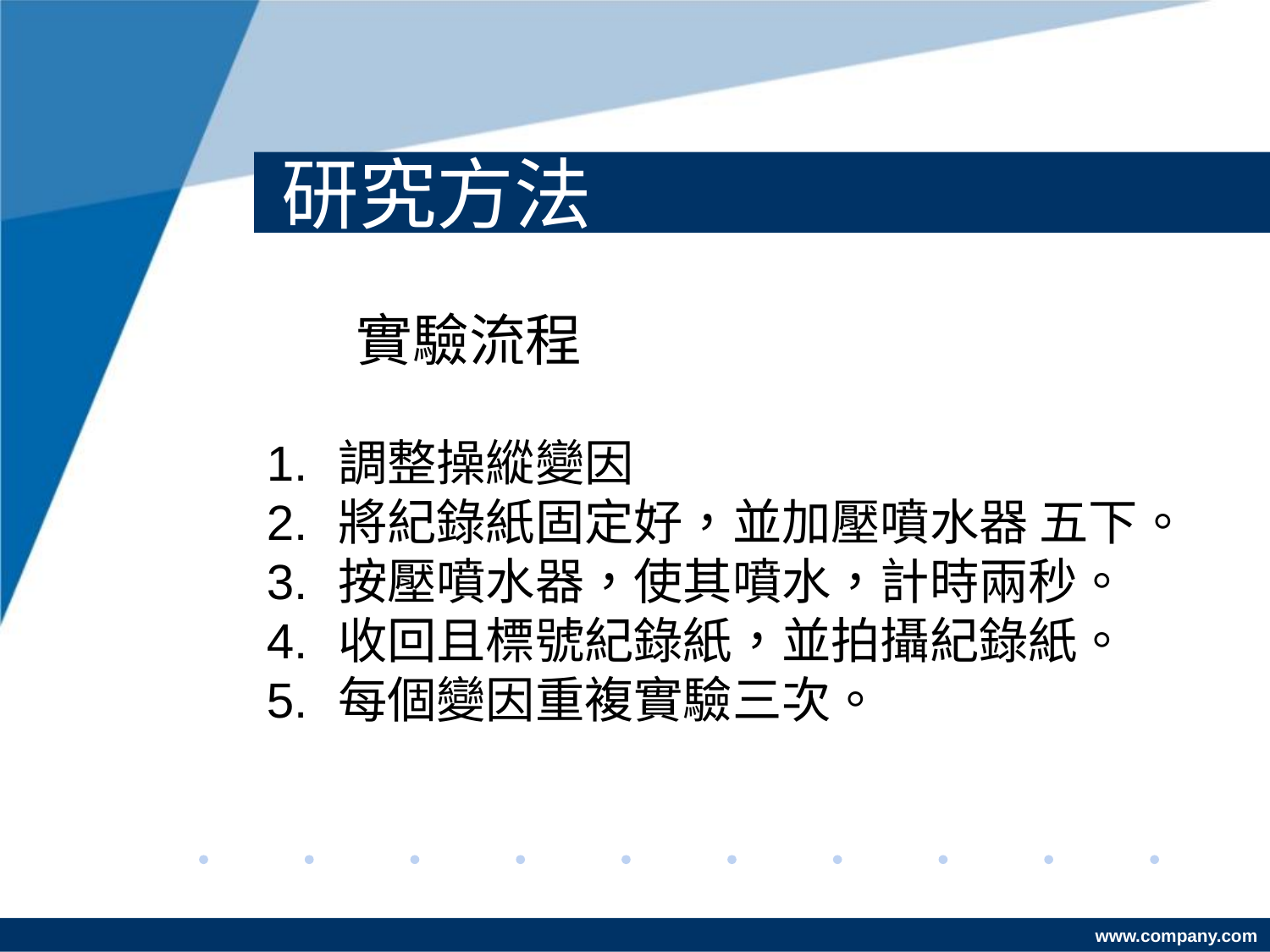

# 研究方法
      實驗流程

調整操縱變因
將紀錄紙固定好，並加壓噴水器 五下。
按壓噴水器，使其噴水，計時兩秒。
收回且標號紀錄紙，並拍攝紀錄紙。
每個變因重複實驗三次。